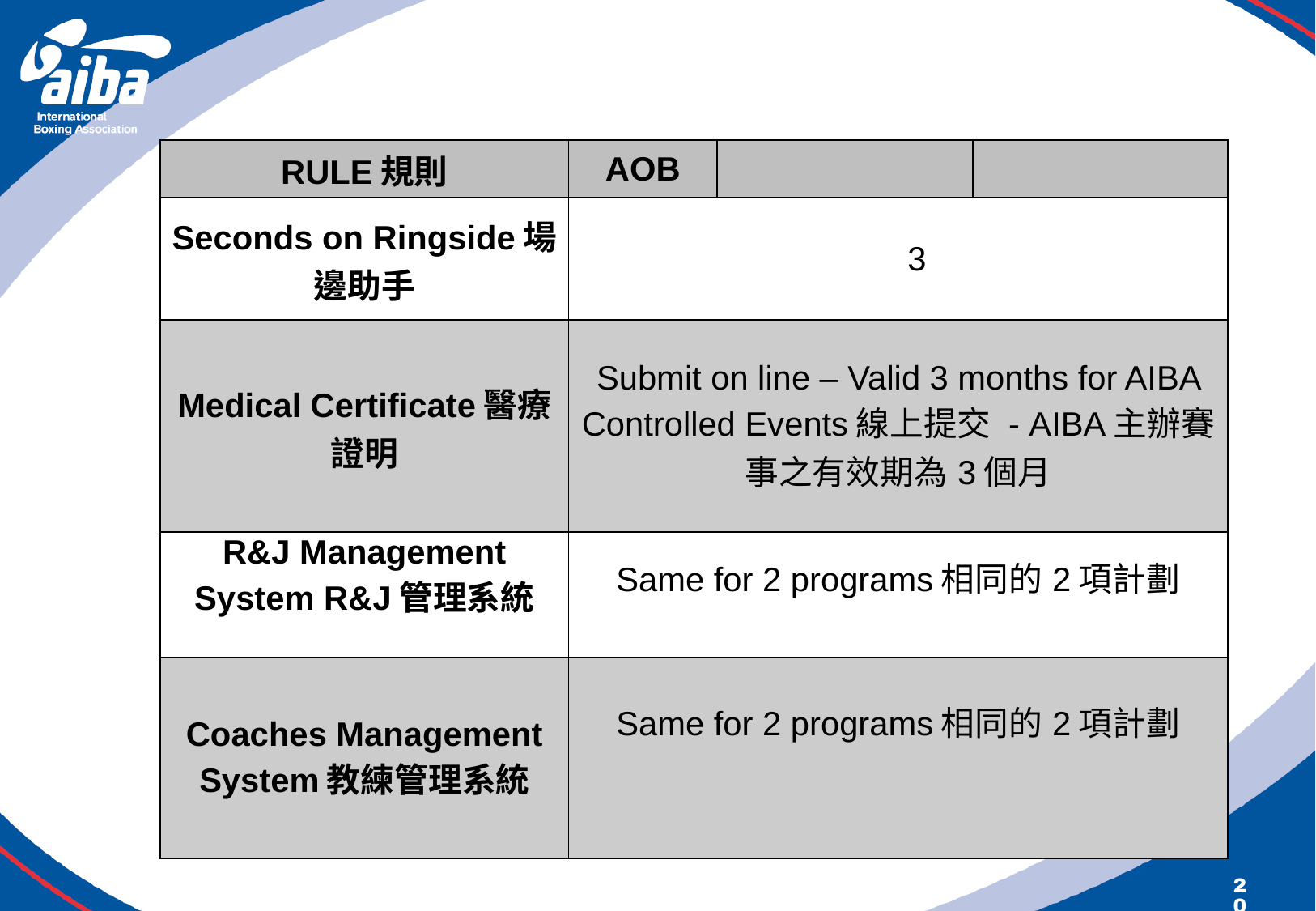

| RULE規則 | AOB |  |  |
| --- | --- | --- | --- |
| Seconds on Ringside場邊助手 | 3 |  |  |
| Medical Certificate醫療證明 | Submit on line – Valid 3 months for AIBA Controlled Events線上提交 - AIBA主辦賽事之有效期為3個月 |  |  |
| R&J Management System R&J管理系統 | Same for 2 programs相同的2項計劃 |  |  |
| Coaches Management System教練管理系統 | Same for 2 programs相同的2項計劃 |  |  |
208